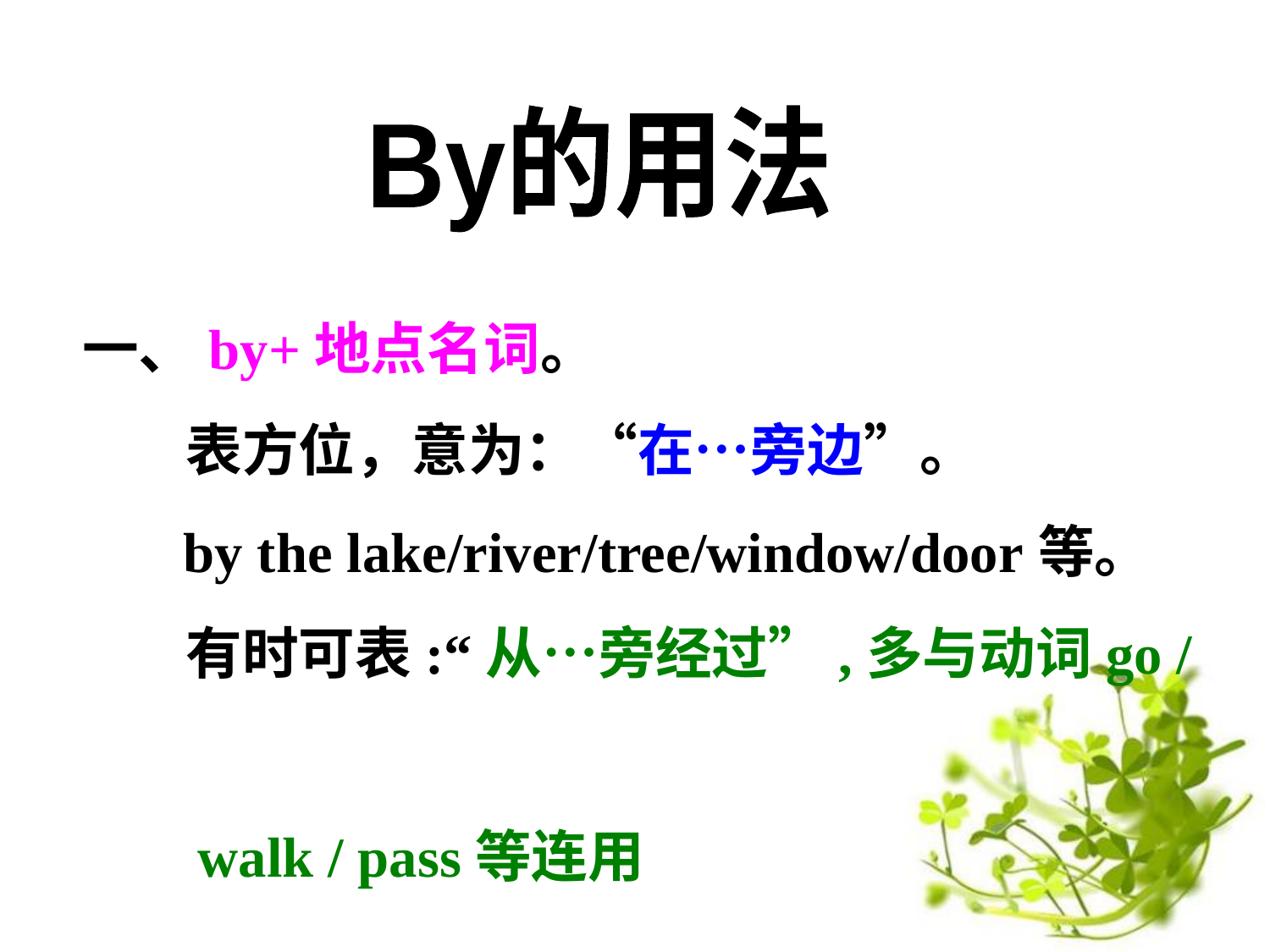

By的用法
 一、by+地点名词。
         表方位，意为：“在…旁边”。
         by the lake/river/tree/window/door等。
         有时可表:“从…旁经过”,多与动词go /
          walk / pass等连用